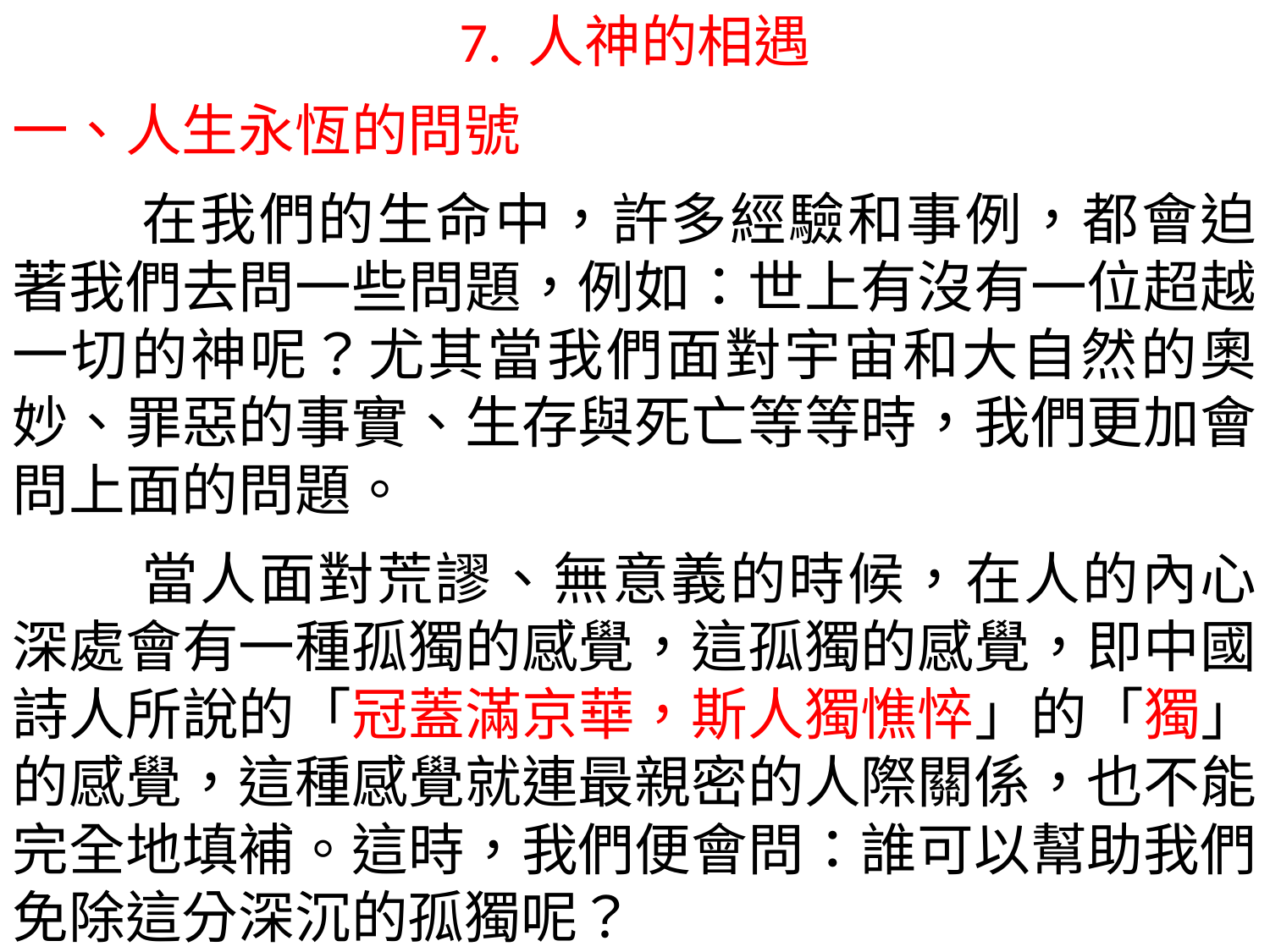

7. 人神的相遇
一、人生永恆的問號
	在我們的生命中，許多經驗和事例，都會迫著我們去問一些問題，例如：世上有沒有一位超越一切的神呢？尤其當我們面對宇宙和大自然的奧妙、罪惡的事實、生存與死亡等等時，我們更加會問上面的問題。
	當人面對荒謬、無意義的時候，在人的內心深處會有一種孤獨的感覺，這孤獨的感覺，即中國詩人所說的「冠蓋滿京華，斯人獨憔悴」的「獨」的感覺，這種感覺就連最親密的人際關係，也不能完全地填補。這時，我們便會問：誰可以幫助我們免除這分深沉的孤獨呢？